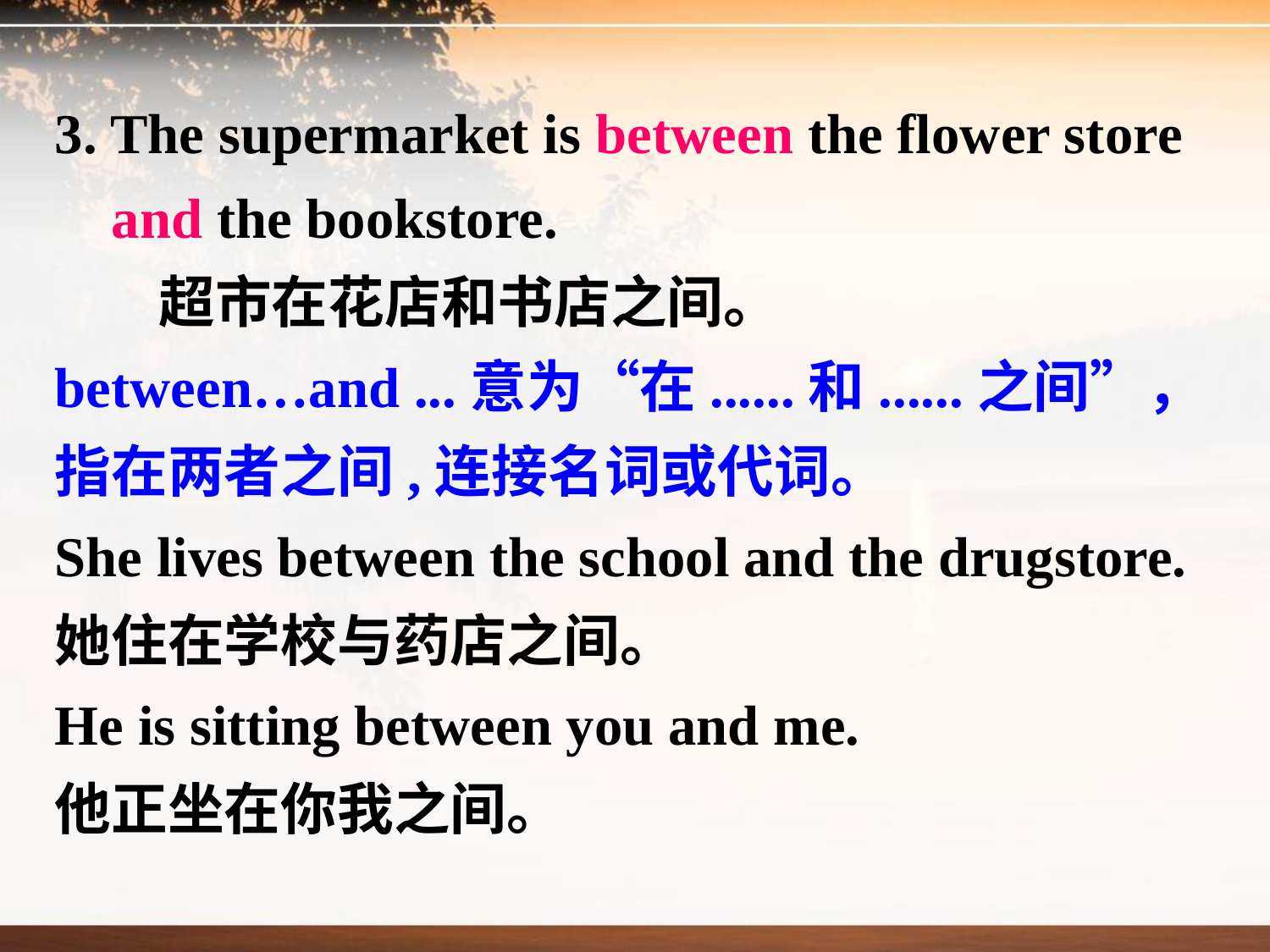

3. The supermarket is between the flower store
    and the bookstore.
       超市在花店和书店之间。
between…and ...意为“在......和......之间”，指在两者之间,连接名词或代词。
She lives between the school and the drugstore.她住在学校与药店之间。
He is sitting between you and me.
他正坐在你我之间。